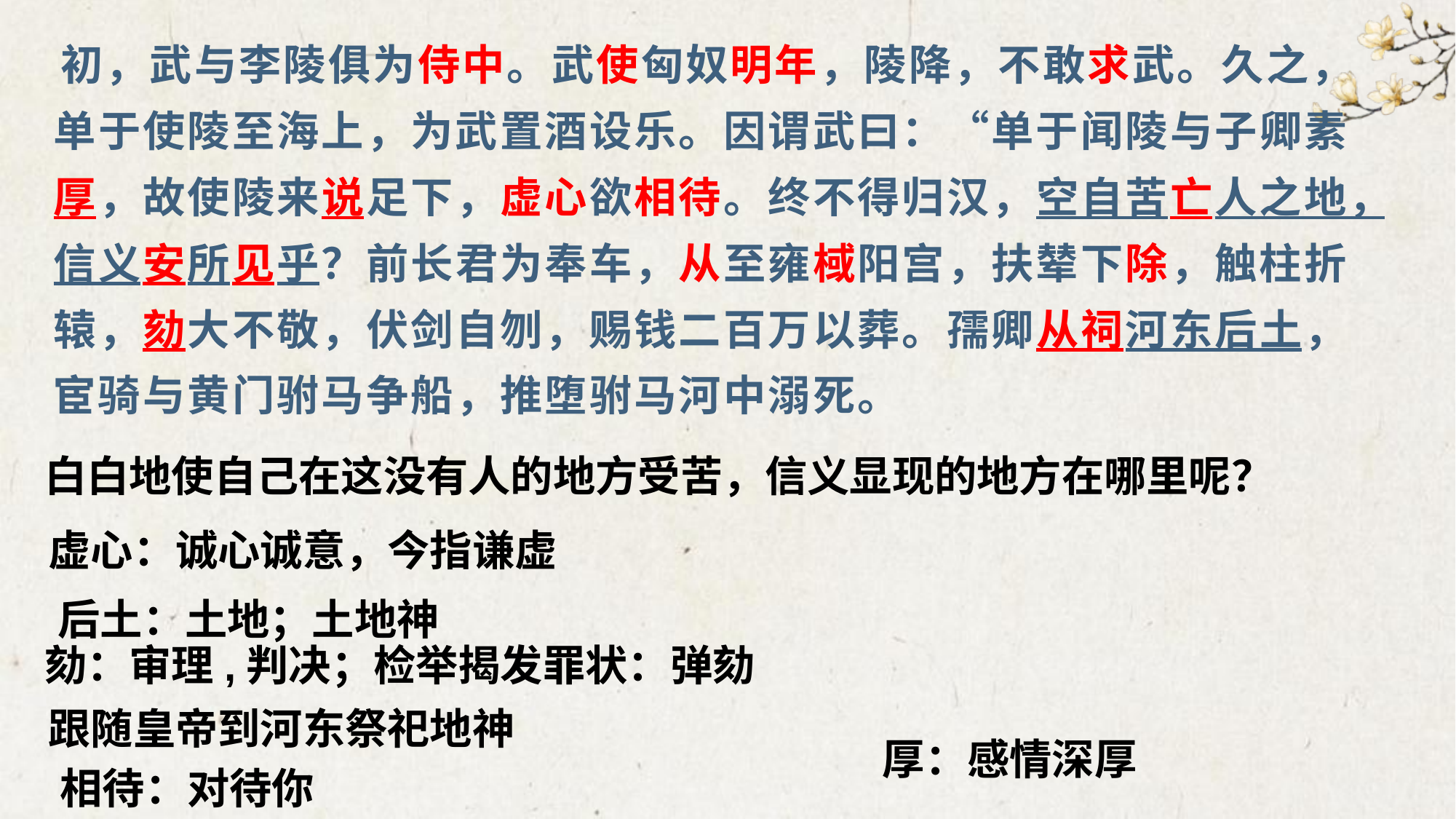

初，武与李陵俱为侍中。武使匈奴明年，陵降，不敢求武。久之，单于使陵至海上，为武置酒设乐。因谓武曰：“单于闻陵与子卿素厚，故使陵来说足下，虚心欲相待。终不得归汉，空自苦亡人之地，信义安所见乎？前长君为奉车，从至雍棫阳宫，扶辇下除，触柱折辕，劾大不敬，伏剑自刎，赐钱二百万以葬。孺卿从祠河东后土，宦骑与黄门驸马争船，推堕驸马河中溺死。
白白地使自己在这没有人的地方受苦，信义显现的地方在哪里呢？
虚心：诚心诚意，今指谦虚
后土：土地；土地神
劾：审理,判决；检举揭发罪状：弹劾
跟随皇帝到河东祭祀地神
厚：感情深厚
相待：对待你